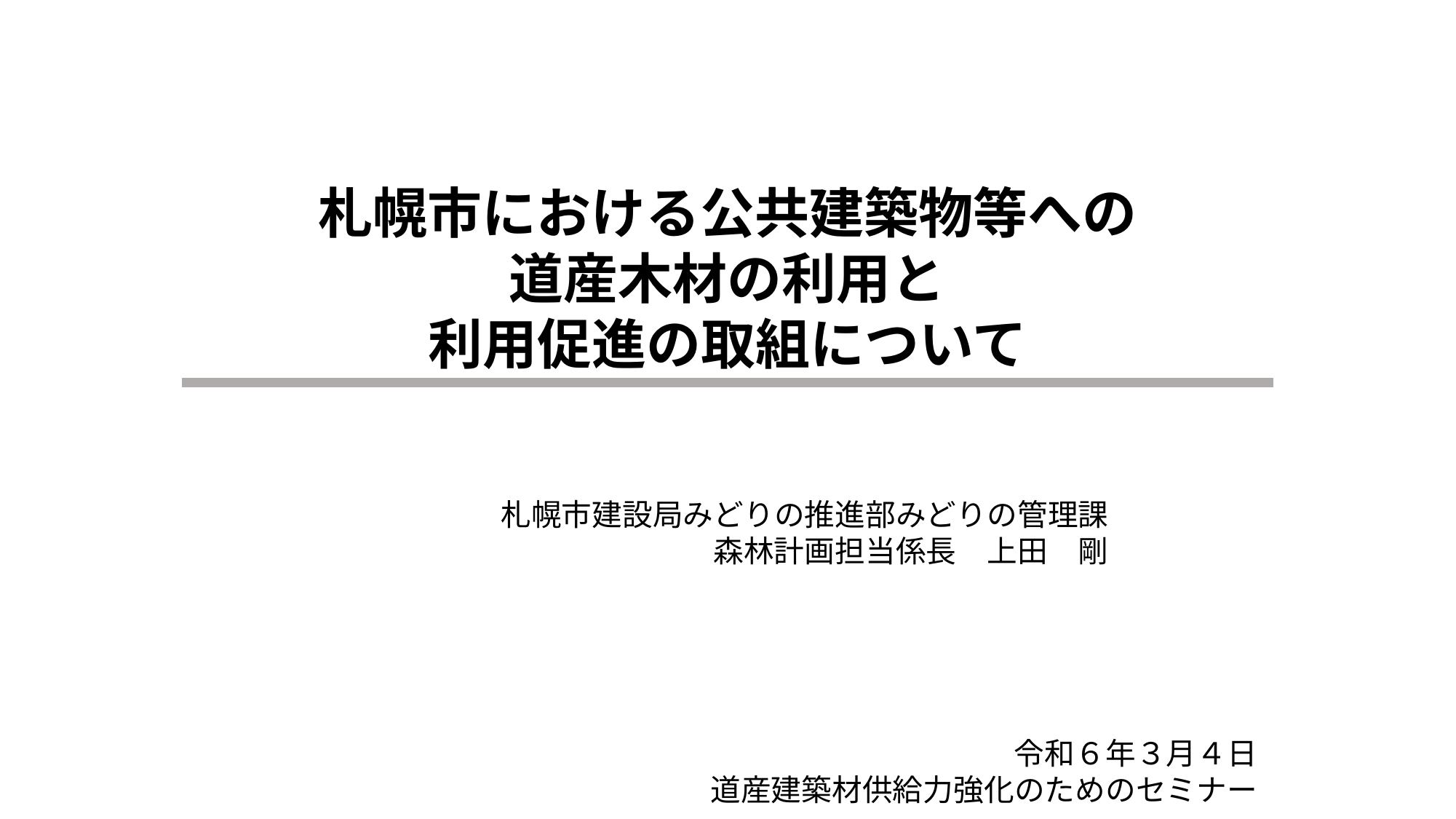

札幌市における公共建築物等への
道産木材の利用と
利用促進の取組について
札幌市建設局みどりの推進部みどりの管理課
森林計画担当係長　上田　剛
令和６年３月４日
道産建築材供給力強化のためのセミナー